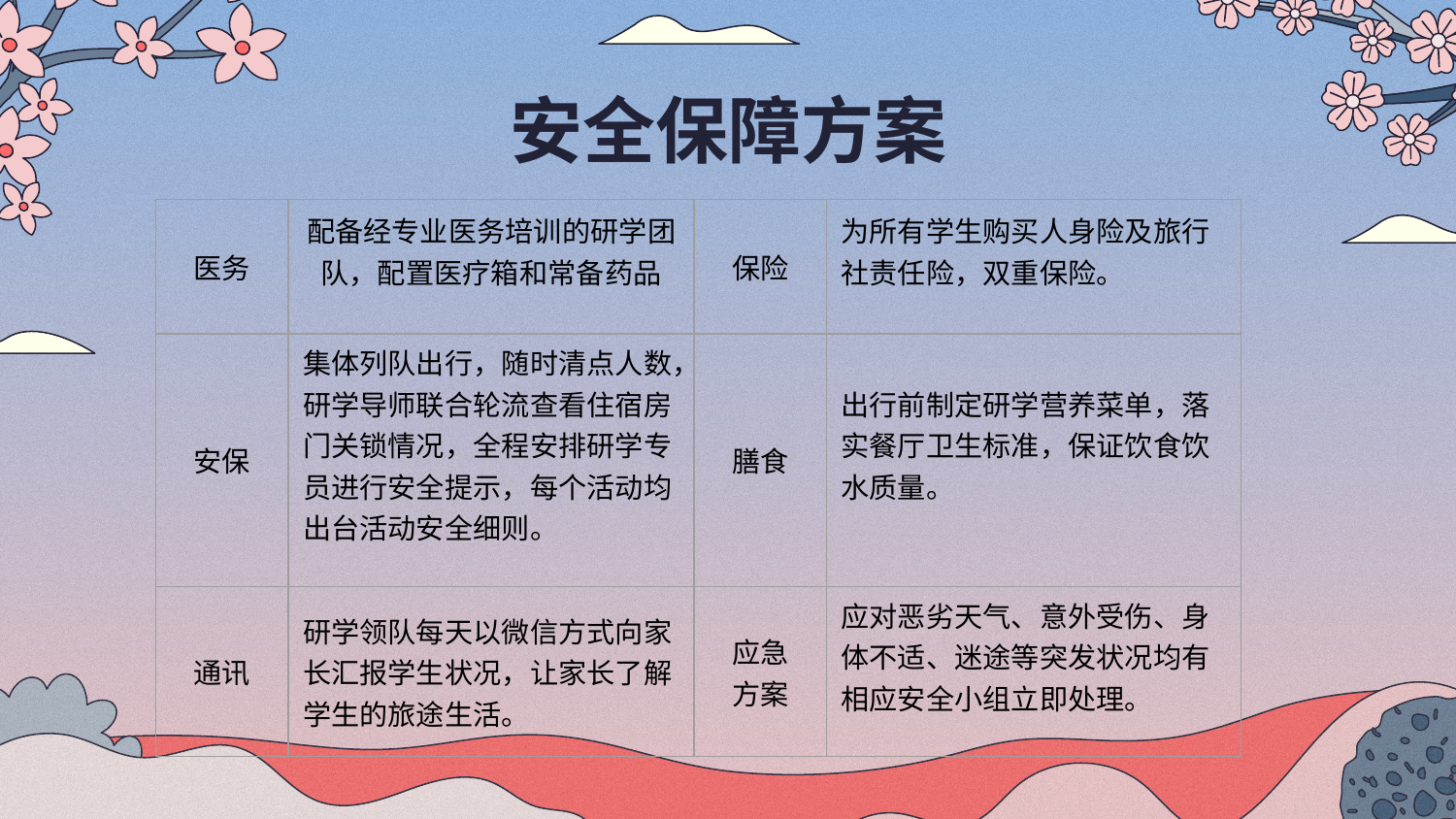

# 安全保障方案
| 医务 | 配备经专业医务培训的研学团队，配置医疗箱和常备药品 | 保险 | 为所有学生购买人身险及旅行社责任险，双重保险。 |
| --- | --- | --- | --- |
| 安保 | 集体列队出行，随时清点人数，研学导师联合轮流查看住宿房门关锁情况，全程安排研学专员进行安全提示，每个活动均出台活动安全细则。 | 膳食 | 出行前制定研学营养菜单，落实餐厅卫生标准，保证饮食饮水质量。 |
| 通讯 | 研学领队每天以微信方式向家长汇报学生状况，让家长了解学生的旅途生活。 | 应急 方案 | 应对恶劣天气、意外受伤、身体不适、迷途等突发状况均有相应安全小组立即处理。 |